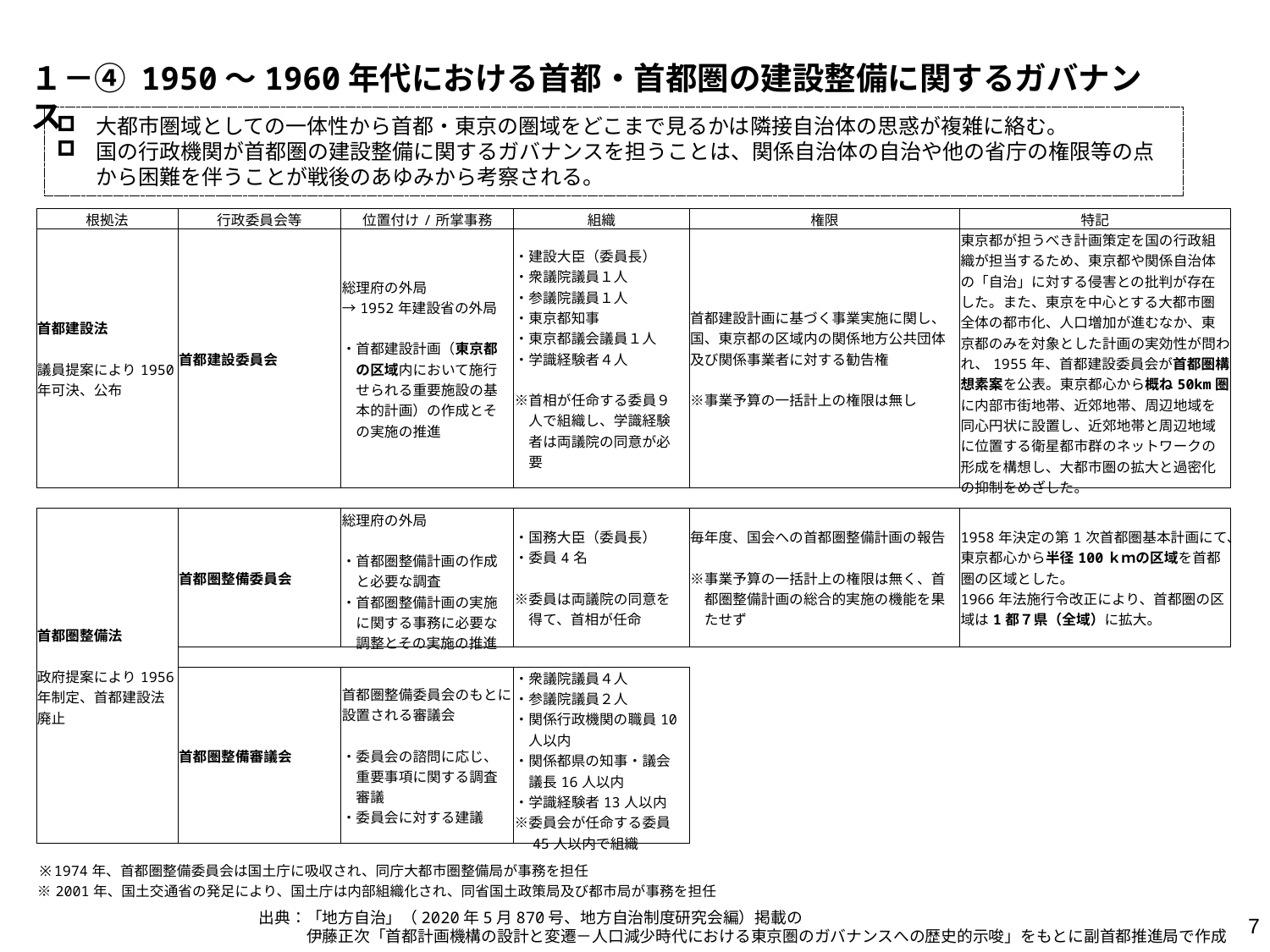

１－④ 1950～1960年代における首都・首都圏の建設整備に関するガバナンス

大都市圏域としての一体性から首都・東京の圏域をどこまで見るかは隣接自治体の思惑が複雑に絡む。
国の行政機関が首都圏の建設整備に関するガバナンスを担うことは、関係自治体の自治や他の省庁の権限等の点から困難を伴うことが戦後のあゆみから考察される。
| 根拠法 | 行政委員会等 | 位置付け/所掌事務 | 組織 | 権限 | 特記 |
| --- | --- | --- | --- | --- | --- |
| 首都建設法 議員提案により1950年可決、公布 | 首都建設委員会 | 総理府の外局 →1952年建設省の外局 ・首都建設計画（東京都 　の区域内において施行 　せられる重要施設の基 　本的計画）の作成とそ 　の実施の推進 | ・建設大臣（委員長） ・衆議院議員１人 ・参議院議員１人 ・東京都知事 ・東京都議会議員１人 ・学識経験者４人 ※首相が任命する委員９ 　人で組織し、学識経験 　者は両議院の同意が必 　要 | 首都建設計画に基づく事業実施に関し、 国、東京都の区域内の関係地方公共団体 及び関係事業者に対する勧告権 ※事業予算の一括計上の権限は無し | 東京都が担うべき計画策定を国の行政組織が担当するため、東京都や関係自治体の「自治」に対する侵害との批判が存在した。また、東京を中心とする大都市圏全体の都市化、人口増加が進むなか、東京都のみを対象とした計画の実効性が問われ、1955年、首都建設委員会が首都圏構想素案を公表。東京都心から概ね50km圏に内部市街地帯、近郊地帯、周辺地域を同心円状に設置し、近郊地帯と周辺地域に位置する衛星都市群のネットワークの形成を構想し、大都市圏の拡大と過密化の抑制をめざした。 |
|  |  |  |  |  |  |
| 首都圏整備法 政府提案により1956年制定、首都建設法廃止 | 首都圏整備委員会 | 総理府の外局 ・首都圏整備計画の作成 　と必要な調査 ・首都圏整備計画の実施 　に関する事務に必要な 　調整とその実施の推進 | ・国務大臣（委員長） ・委員4名 ※委員は両議院の同意を 　得て、首相が任命 | 毎年度、国会への首都圏整備計画の報告 ※事業予算の一括計上の権限は無く、首 　都圏整備計画の総合的実施の機能を果 　たせず | 1958年決定の第1次首都圏基本計画にて、東京都心から半径100ｋｍの区域を首都圏の区域とした。 1966年法施行令改正により、首都圏の区域は1都７県（全域）に拡大。 |
|  |  |  |  |  |  |
|  | 首都圏整備審議会 | 首都圏整備委員会のもとに設置される審議会 ・委員会の諮問に応じ、 　重要事項に関する調査 　審議 ・委員会に対する建議 | ・衆議院議員４人 ・参議院議員２人 ・関係行政機関の職員10 　人以内 ・関係都県の知事・議会 　議長16人以内 ・学識経験者13人以内 ※委員会が任命する委員 　45人以内で組織 |  |  |
|  |  |  |  |  |  |
| ※1974年、首都圏整備委員会は国土庁に吸収され、同庁大都市圏整備局が事務を担任 ※2001年、国土交通省の発足により、国土庁は内部組織化され、同省国土政策局及び都市局が事務を担任 |  |  |  |  |  |
出典：「地方自治」（2020年5月870号、地方自治制度研究会編）掲載の
　　　伊藤正次「首都計画機構の設計と変遷－人口減少時代における東京圏のガバナンスへの歴史的示唆」をもとに副首都推進局で作成
7